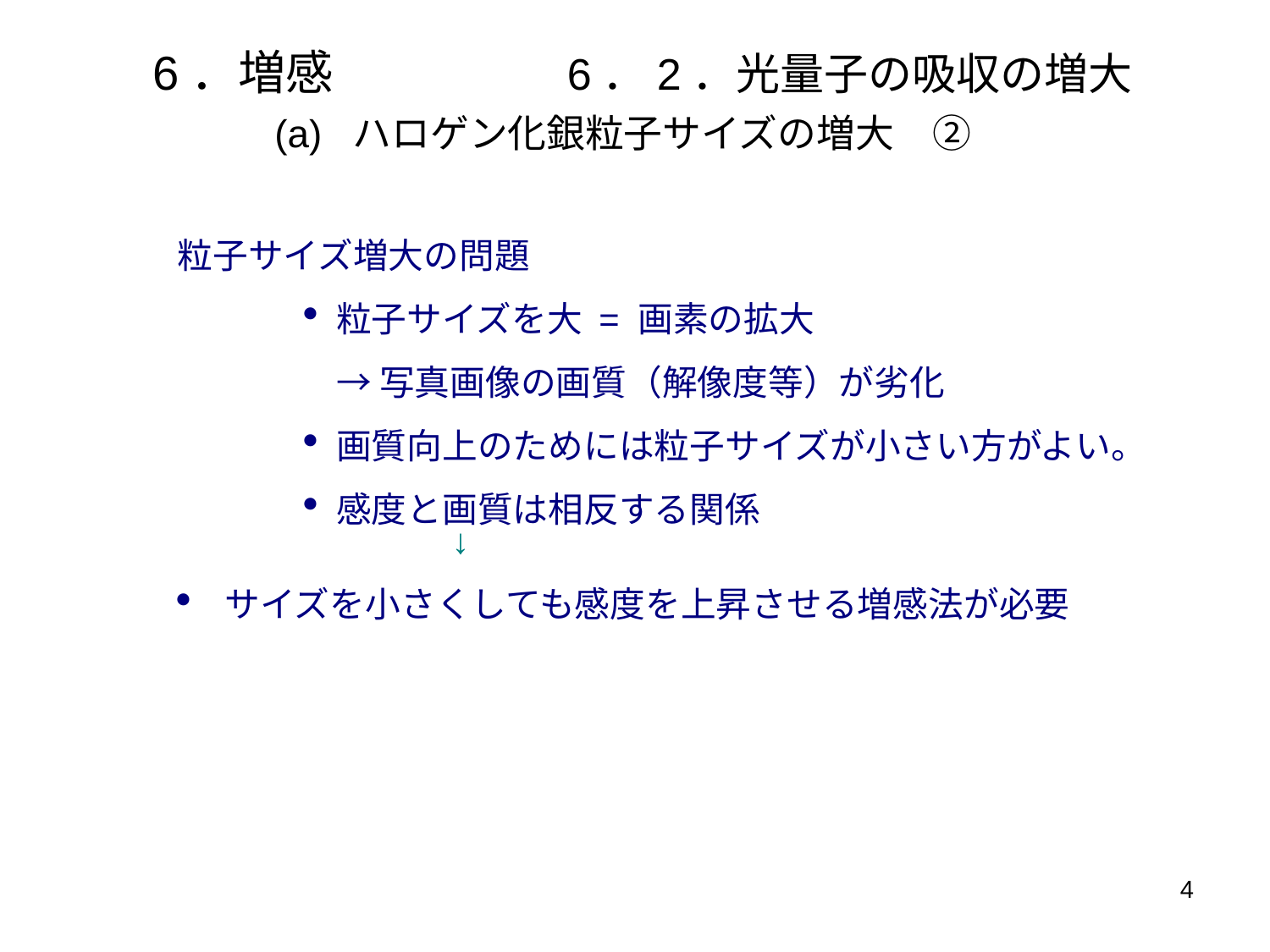

# 6．増感　　　　   6．2．光量子の吸収の増大 (a)  ハロゲン化銀粒子サイズの増大　②
粒子サイズ増大の問題
粒子サイズを大 = 画素の拡大
→ 写真画像の画質（解像度等）が劣化
画質向上のためには粒子サイズが小さい方がよい。
感度と画質は相反する関係
	↓
サイズを小さくしても感度を上昇させる増感法が必要

4